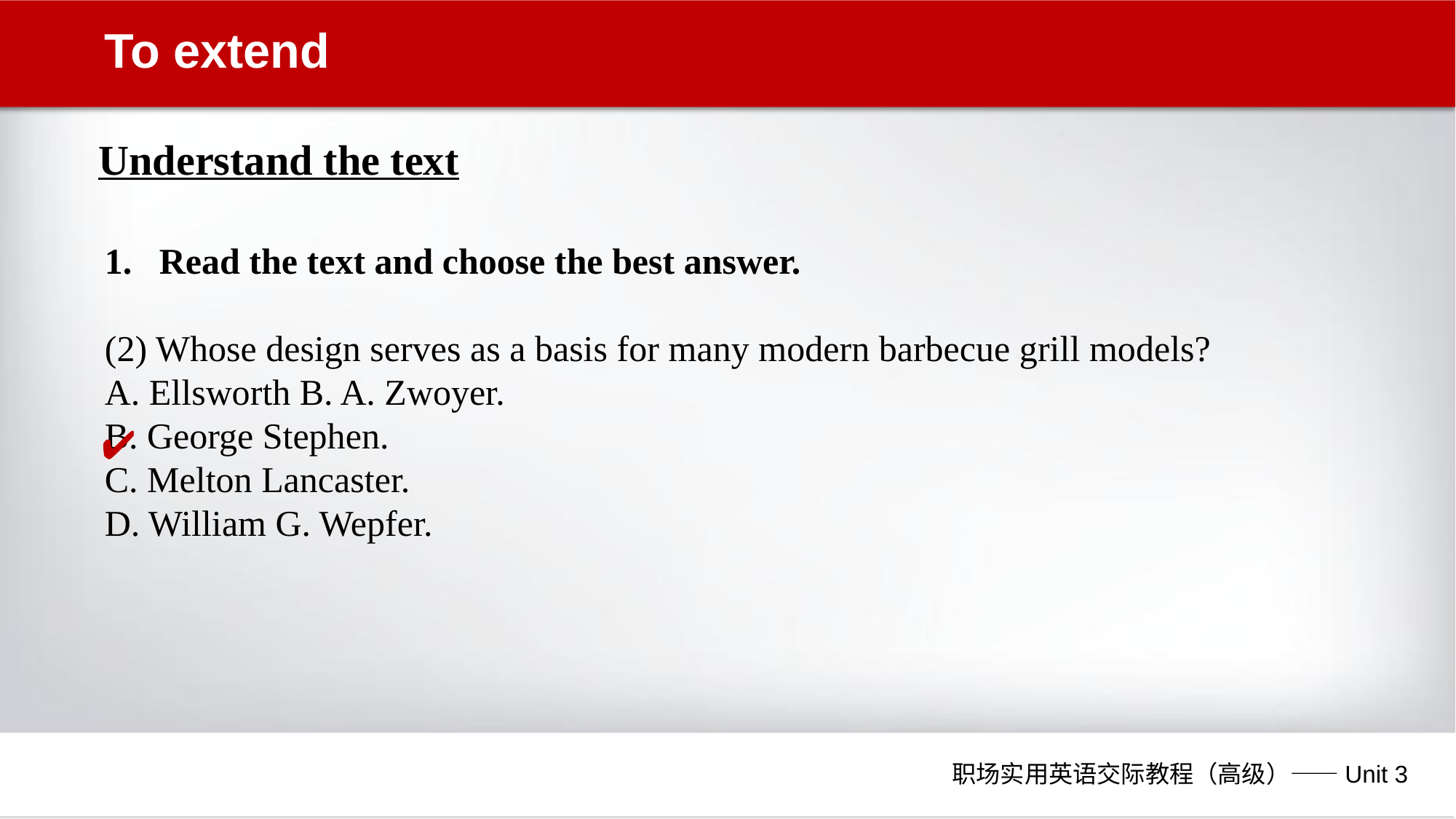

To extend
Understand the text
Read the text and choose the best answer.

(2) Whose design serves as a basis for many modern barbecue grill models?
A. Ellsworth B. A. Zwoyer.
B. George Stephen.
C. Melton Lancaster.
D. William G. Wepfer.

✔
职场实用英语交际教程（高级）——Unit 3